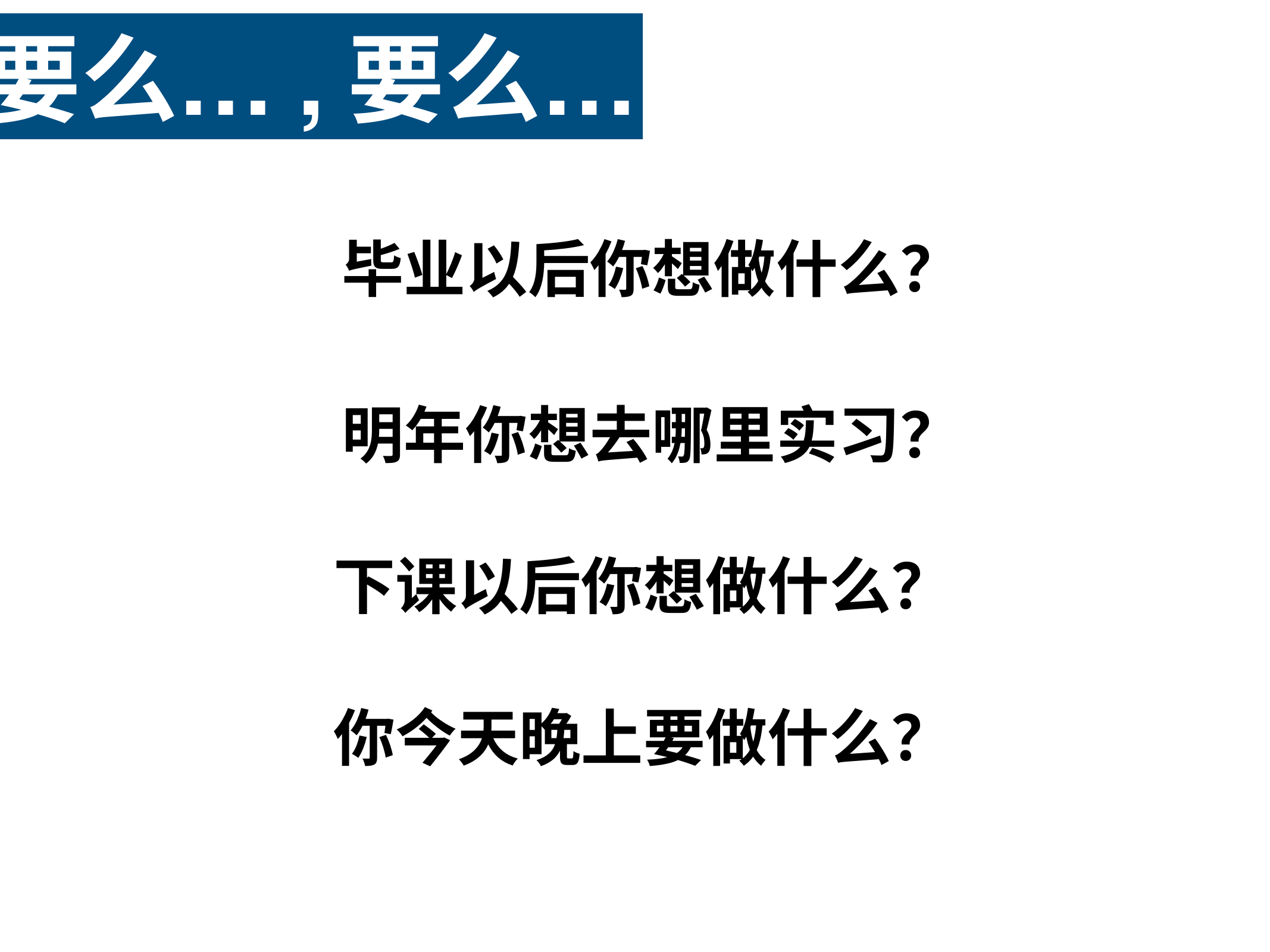

要么…,要么…
毕业以后你想做什么？
明年你想去哪里实习？
下课以后你想做什么？
你今天晚上要做什么？